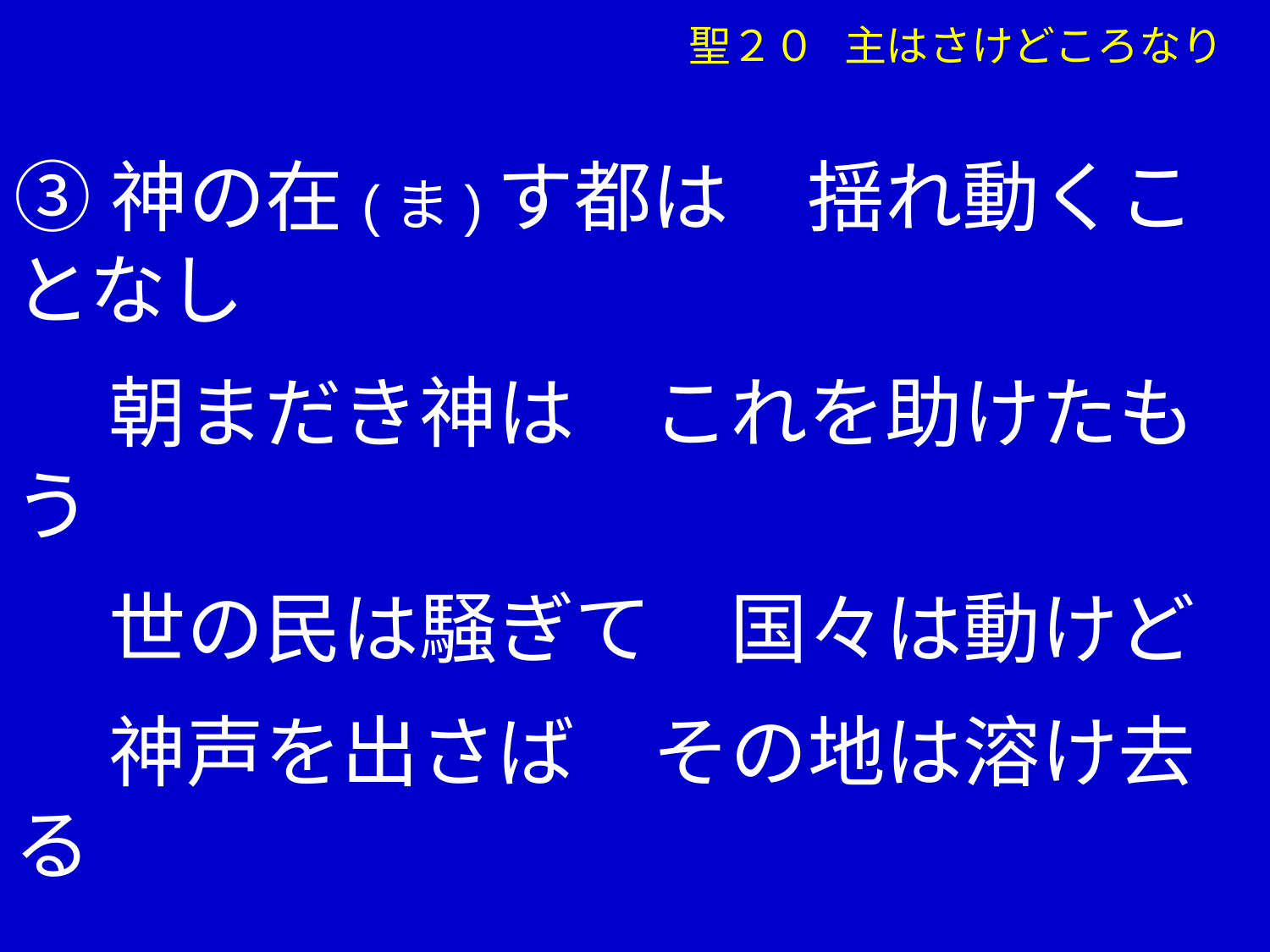

聖２０   主はさけどころなり
③神の在(ま)す都は　揺れ動くことなし
　 朝まだき神は　これを助けたもう
　 世の民は騒ぎて　国々は動けど
　 神声を出さば　その地は溶け去る